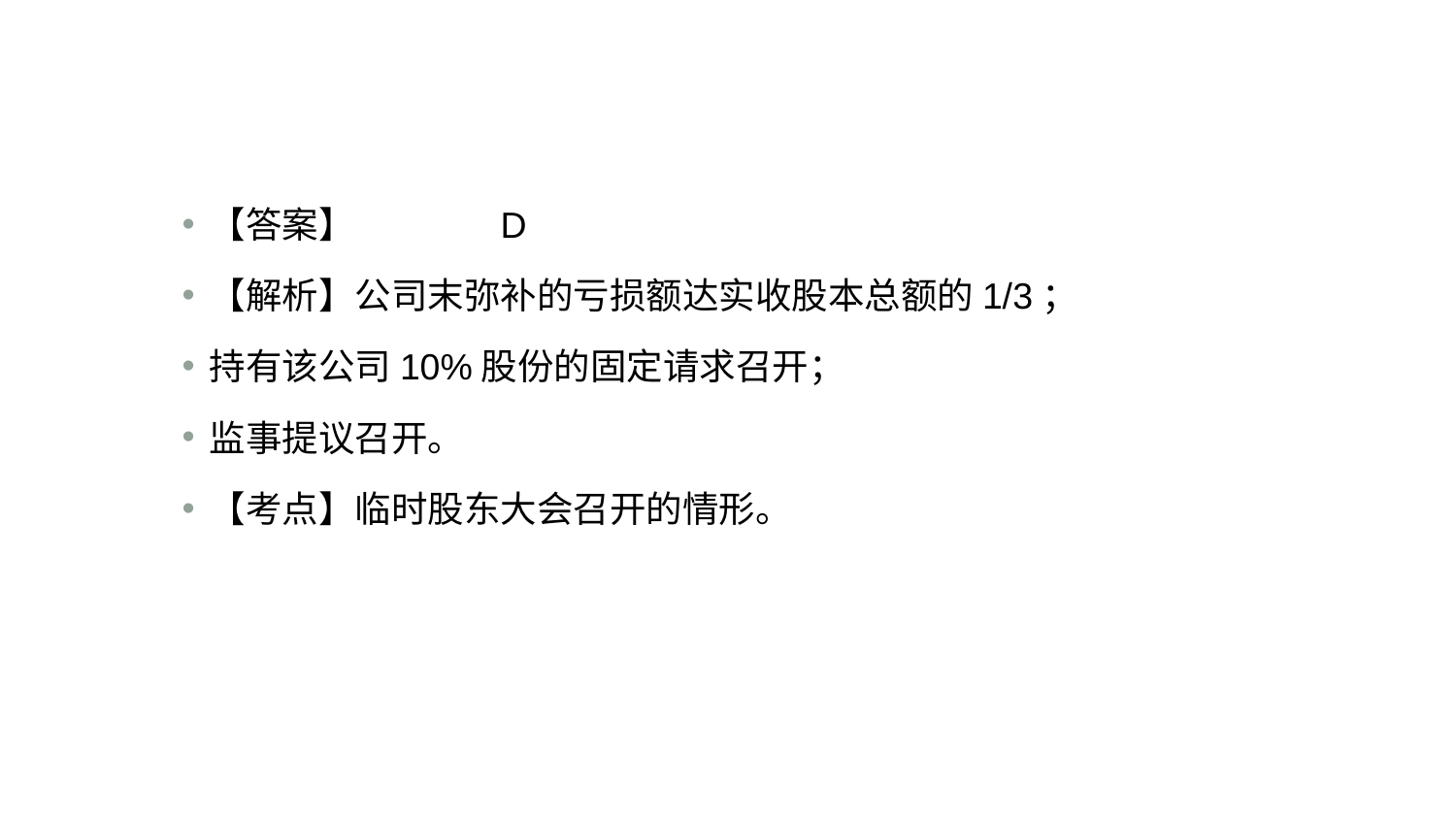

#
【答案】	D
【解析】公司末弥补的亏损额达实收股本总额的1/3；
持有该公司10%股份的固定请求召开；
监事提议召开。
【考点】临时股东大会召开的情形。